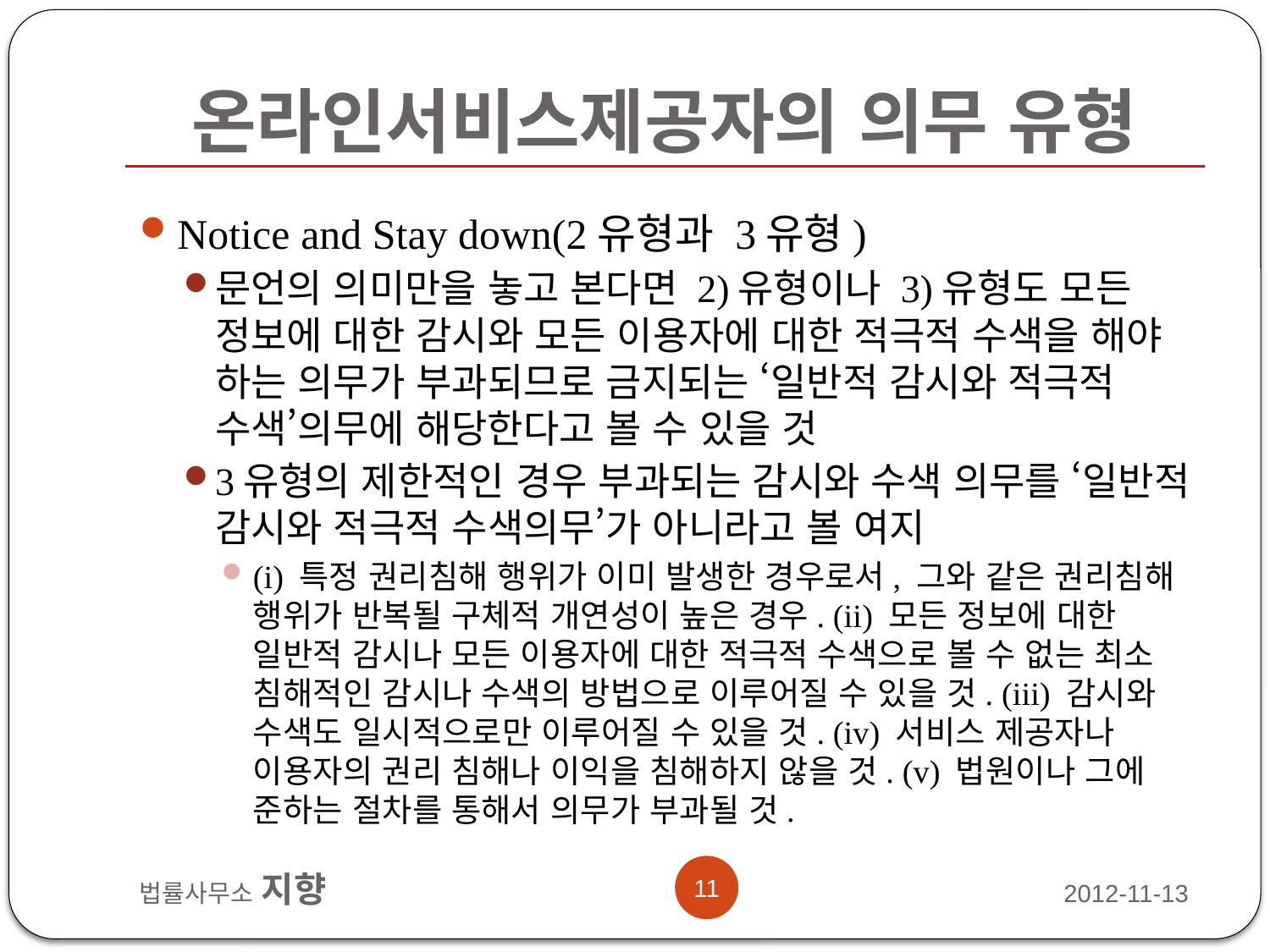

# 온라인서비스제공자의 의무 유형
Notice and Stay down(2유형과 3유형)
문언의 의미만을 놓고 본다면 2)유형이나 3)유형도 모든 정보에 대한 감시와 모든 이용자에 대한 적극적 수색을 해야 하는 의무가 부과되므로 금지되는 ‘일반적 감시와 적극적 수색’의무에 해당한다고 볼 수 있을 것
3유형의 제한적인 경우 부과되는 감시와 수색 의무를 ‘일반적 감시와 적극적 수색의무’가 아니라고 볼 여지
(i) 특정 권리침해 행위가 이미 발생한 경우로서, 그와 같은 권리침해 행위가 반복될 구체적 개연성이 높은 경우. (ii) 모든 정보에 대한 일반적 감시나 모든 이용자에 대한 적극적 수색으로 볼 수 없는 최소 침해적인 감시나 수색의 방법으로 이루어질 수 있을 것. (iii) 감시와 수색도 일시적으로만 이루어질 수 있을 것. (iv) 서비스 제공자나 이용자의 권리 침해나 이익을 침해하지 않을 것. (v) 법원이나 그에 준하는 절차를 통해서 의무가 부과될 것.

11
법률사무소 지향
2012-11-13